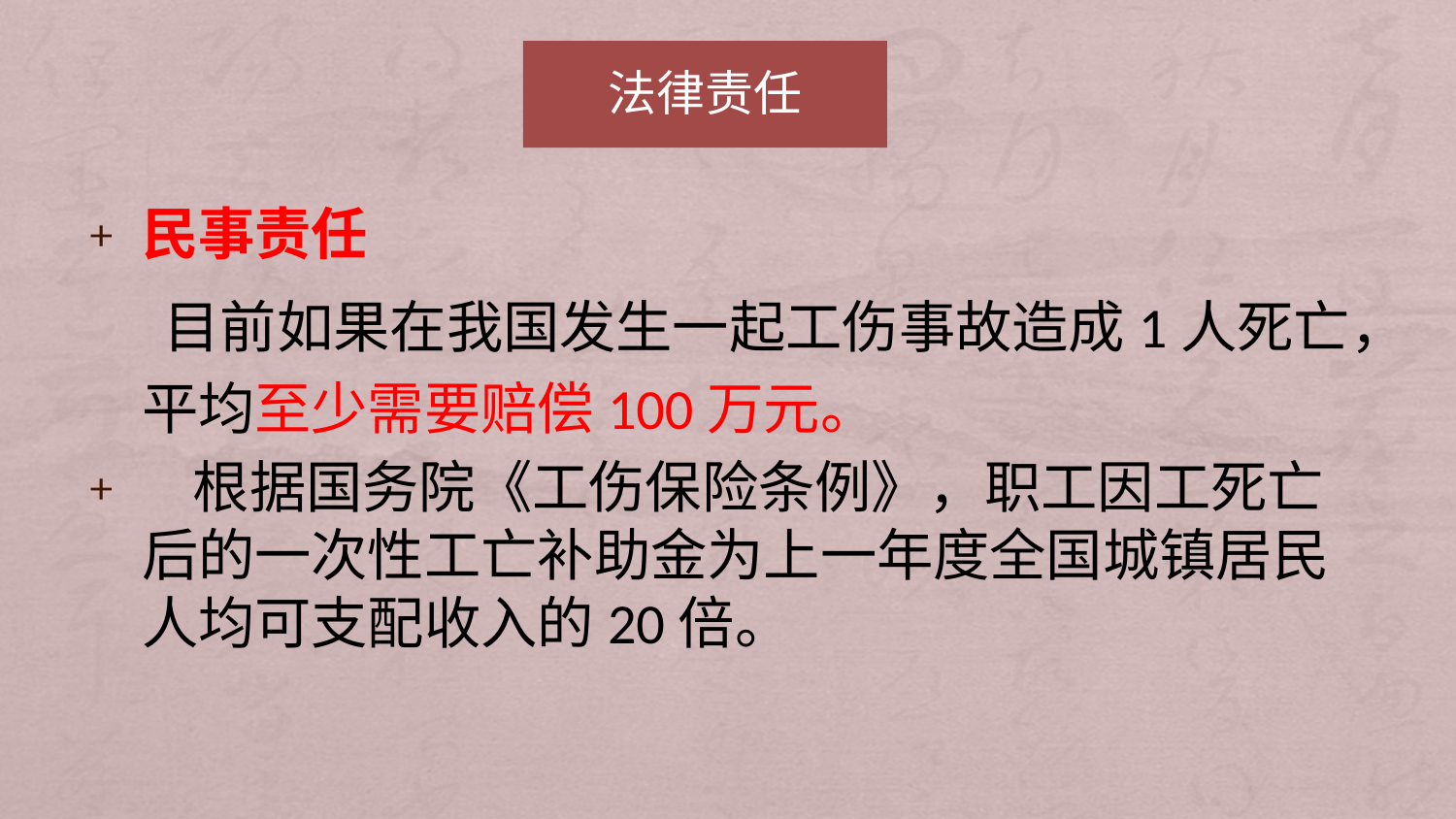

#
法律责任
民事责任
     目前如果在我国发生一起工伤事故造成1人死亡，平均至少需要赔偿100万元。
   根据国务院《工伤保险条例》，职工因工死亡后的一次性工亡补助金为上一年度全国城镇居民人均可支配收入的20倍。